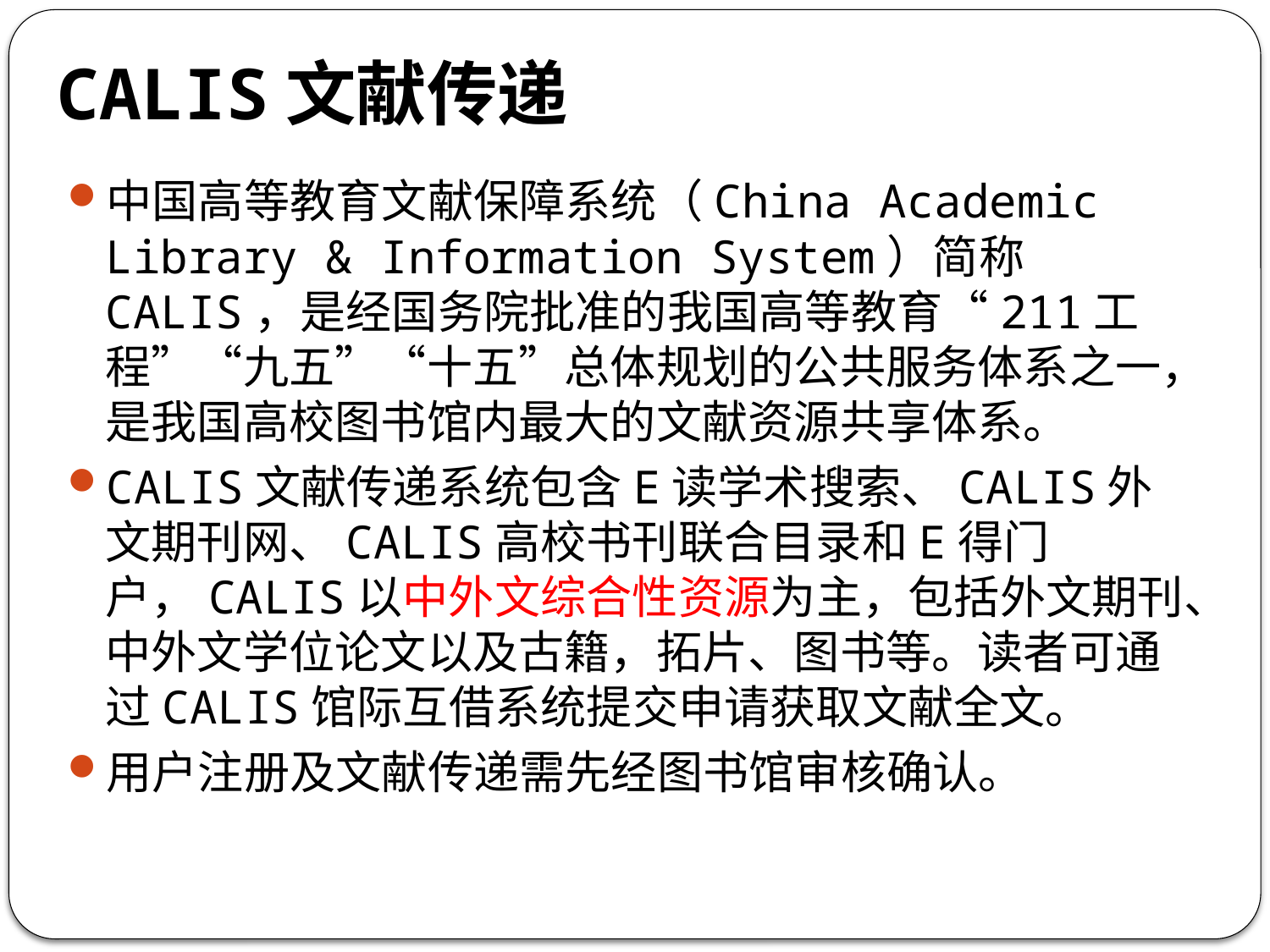

# CALIS文献传递
中国高等教育文献保障系统（China Academic Library & Information System）简称CALIS，是经国务院批准的我国高等教育“211工程”“九五”“十五”总体规划的公共服务体系之一，是我国高校图书馆内最大的文献资源共享体系。
CALIS文献传递系统包含E读学术搜索、CALIS外文期刊网、CALIS高校书刊联合目录和E得门户，CALIS以中外文综合性资源为主，包括外文期刊、中外文学位论文以及古籍，拓片、图书等。读者可通过CALIS馆际互借系统提交申请获取文献全文。
用户注册及文献传递需先经图书馆审核确认。